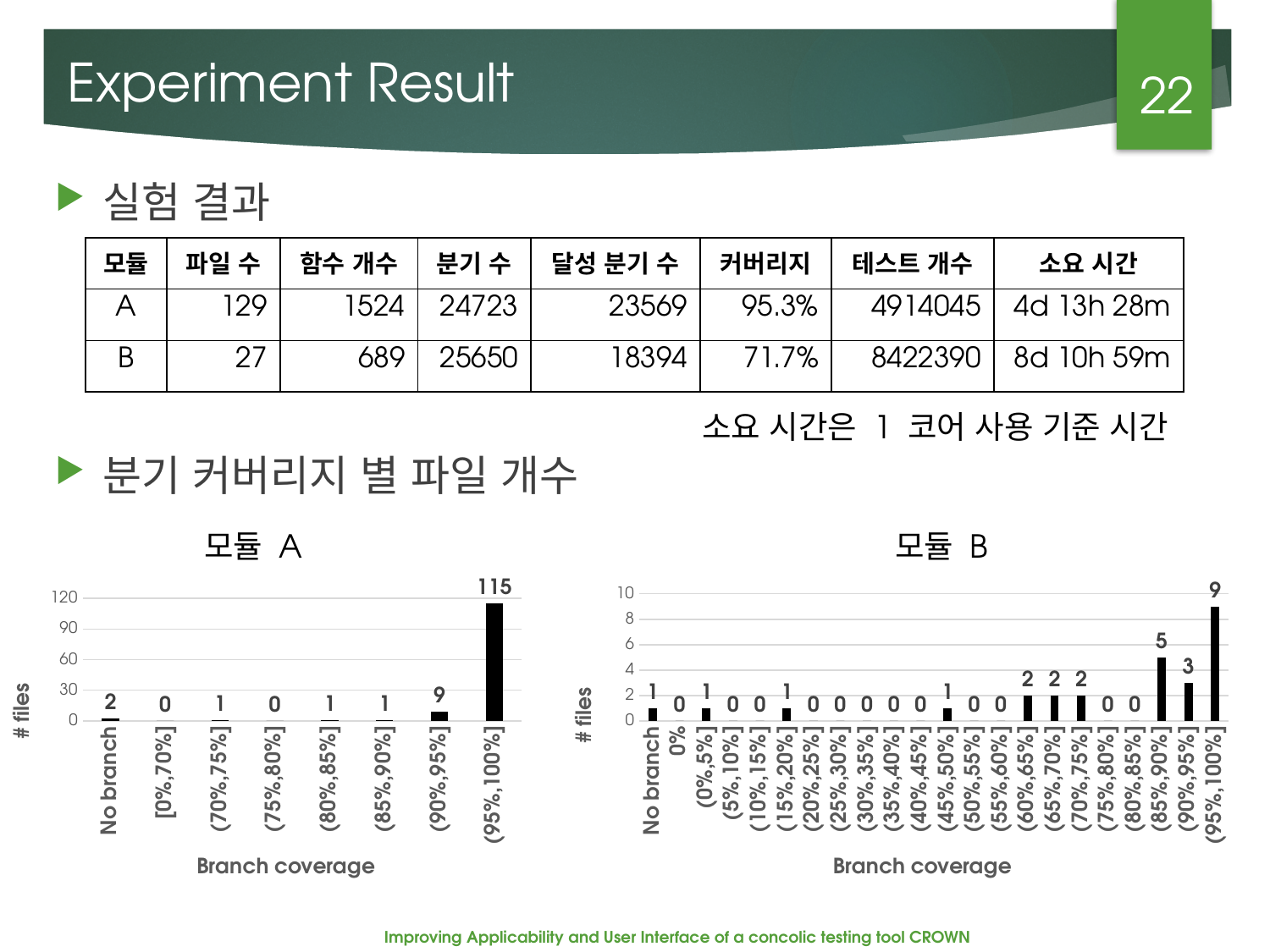

22
# Experiment Result
실험 결과

분기 커버리지 별 파일 개수

| 모듈 | 파일 수 | 함수 개수 | 분기 수 | 달성 분기 수 | 커버리지 | 테스트 개수 | 소요 시간 |
| --- | --- | --- | --- | --- | --- | --- | --- |
| A | 129 | 1524 | 24723 | 23569 | 95.3% | 4914045 | 4d 13h 28m |
| B | 27 | 689 | 25650 | 18394 | 71.7% | 8422390 | 8d 10h 59m |
소요 시간은 1 코어 사용 기준 시간
모듈 A
모듈 B

### Chart

| Category | dd |
|---|---|
| No branch | 2.0 |
| [0%,70%] | 0.0 |
| (70%,75%] | 1.0 |
| (75%,80%] | 0.0 |
| (80%,85%] | 1.0 |
| (85%,90%] | 1.0 |
| (90%,95%] | 9.0 |
| (95%,100%] | 115.0 |

### Chart

| Category | # of files |
|---|---|
| No branch | 1.0 |
| 0% | 0.0 |
| (0%,5%] | 1.0 |
| (5%,10%] | 0.0 |
| (10%,15%] | 0.0 |
| (15%,20%] | 1.0 |
| (20%,25%] | 0.0 |
| (25%,30%] | 0.0 |
| (30%,35%] | 0.0 |
| (35%,40%] | 0.0 |
| (40%,45%] | 0.0 |
| (45%,50%] | 1.0 |
| (50%,55%] | 0.0 |
| (55%,60%] | 0.0 |
| (60%,65%] | 2.0 |
| (65%,70%] | 2.0 |
| (70%,75%] | 2.0 |
| (75%,80%] | 0.0 |
| (80%,85%] | 0.0 |
| (85%,90%] | 5.0 |
| (90%,95%] | 3.0 |
| (95%,100%] | 9.0 |
Improving Applicability and User Interface of a concolic testing tool CROWN